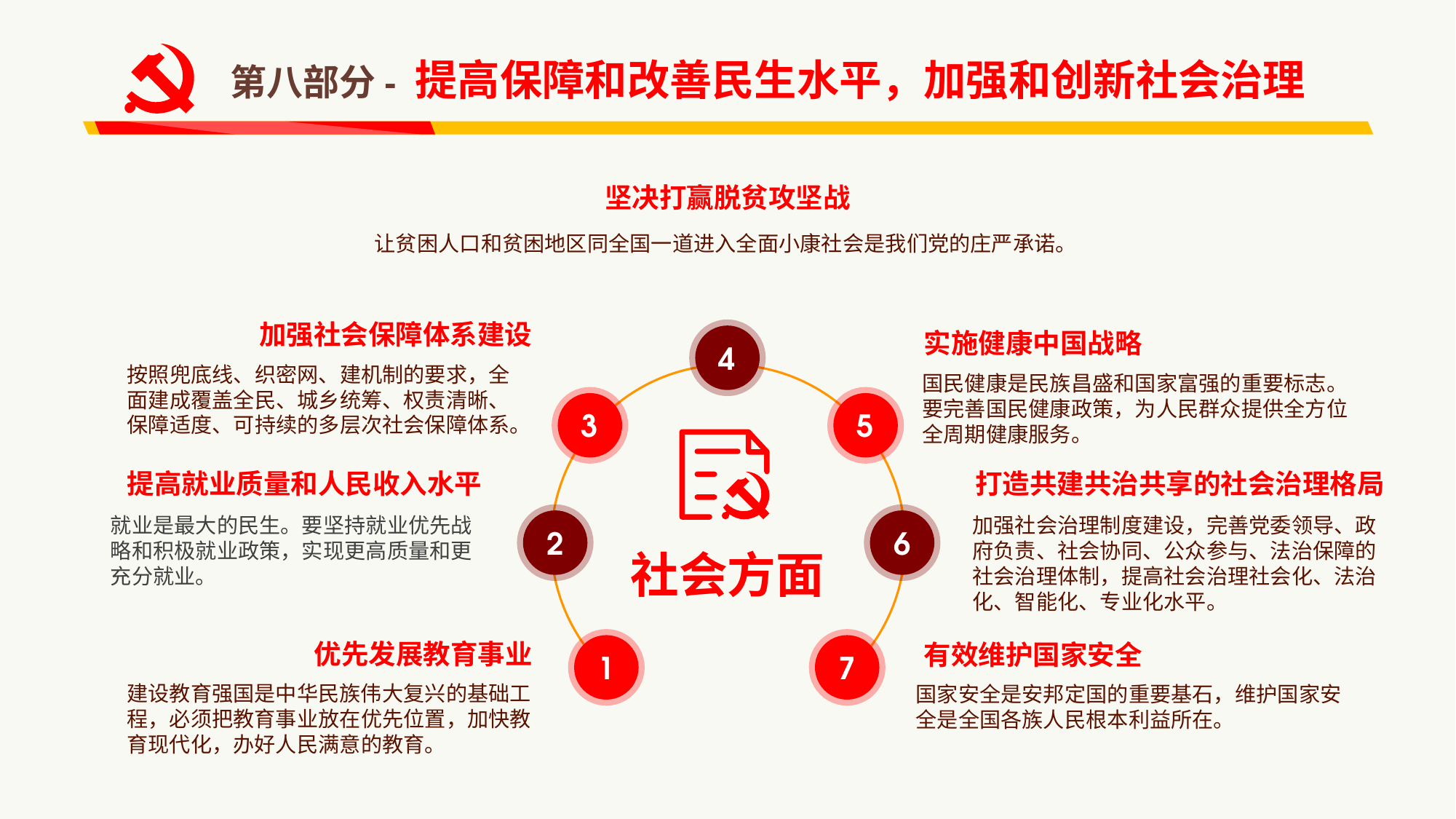

第八部分- 提高保障和改善民生水平，加强和创新社会治理
坚决打赢脱贫攻坚战
让贫困人口和贫困地区同全国一道进入全面小康社会是我们党的庄严承诺。
加强社会保障体系建设
按照兜底线、织密网、建机制的要求，全面建成覆盖全民、城乡统筹、权责清晰、保障适度、可持续的多层次社会保障体系。
实施健康中国战略
国民健康是民族昌盛和国家富强的重要标志。要完善国民健康政策，为人民群众提供全方位全周期健康服务。
4

3
5

提高就业质量和人民收入水平
就业是最大的民生。要坚持就业优先战略和积极就业政策，实现更高质量和更充分就业。
打造共建共治共享的社会治理格局
加强社会治理制度建设，完善党委领导、政府负责、社会协同、公众参与、法治保障的社会治理体制，提高社会治理社会化、法治化、智能化、专业化水平。
2
6
社会方面
优先发展教育事业
建设教育强国是中华民族伟大复兴的基础工程，必须把教育事业放在优先位置，加快教育现代化，办好人民满意的教育。
有效维护国家安全
国家安全是安邦定国的重要基石，维护国家安全是全国各族人民根本利益所在。
1
7